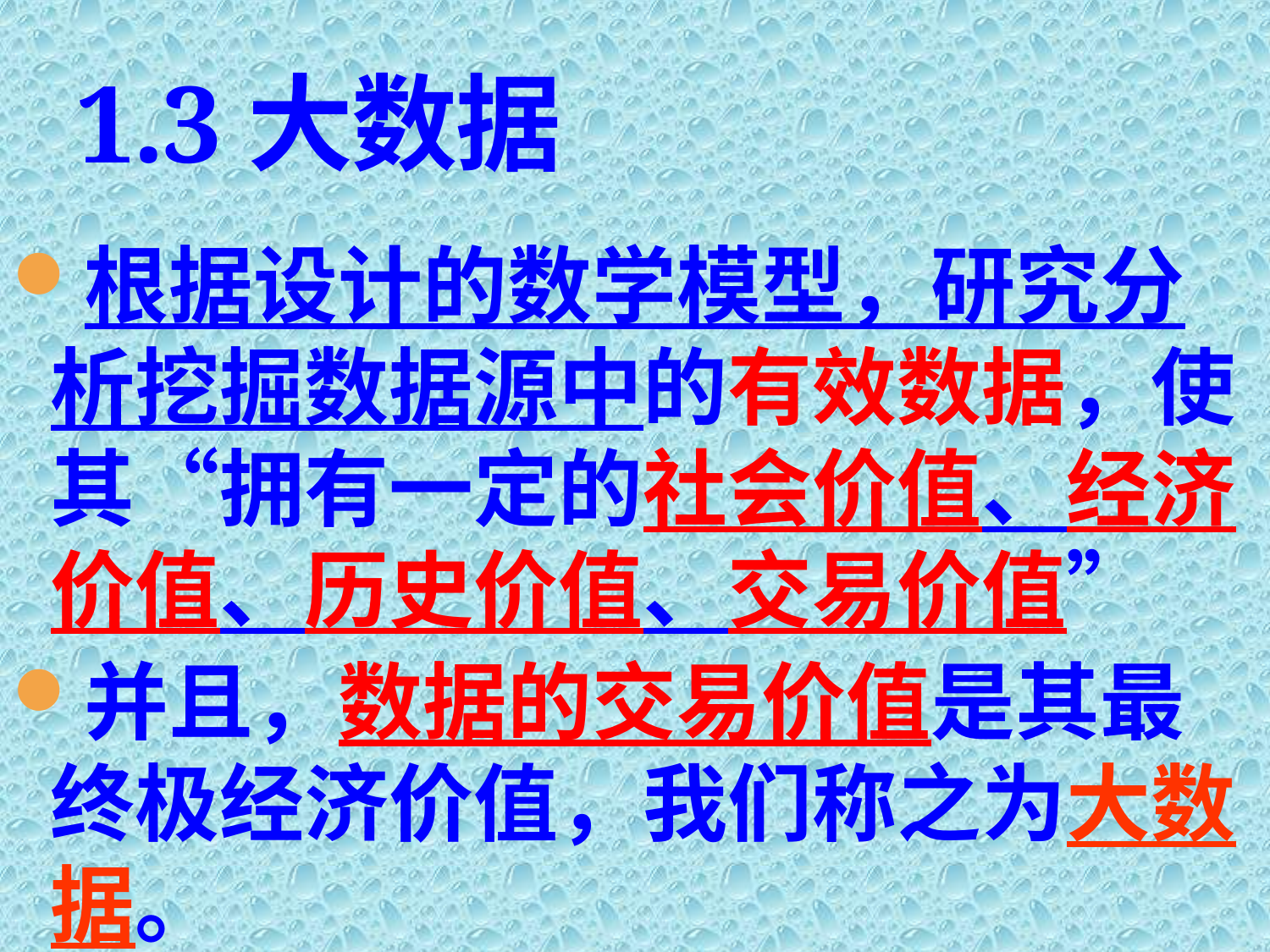

# 1.3大数据
根据设计的数学模型，研究分析挖掘数据源中的有效数据，使其“拥有一定的社会价值、经济价值、历史价值、交易价值”
并且，数据的交易价值是其最终极经济价值，我们称之为大数据。